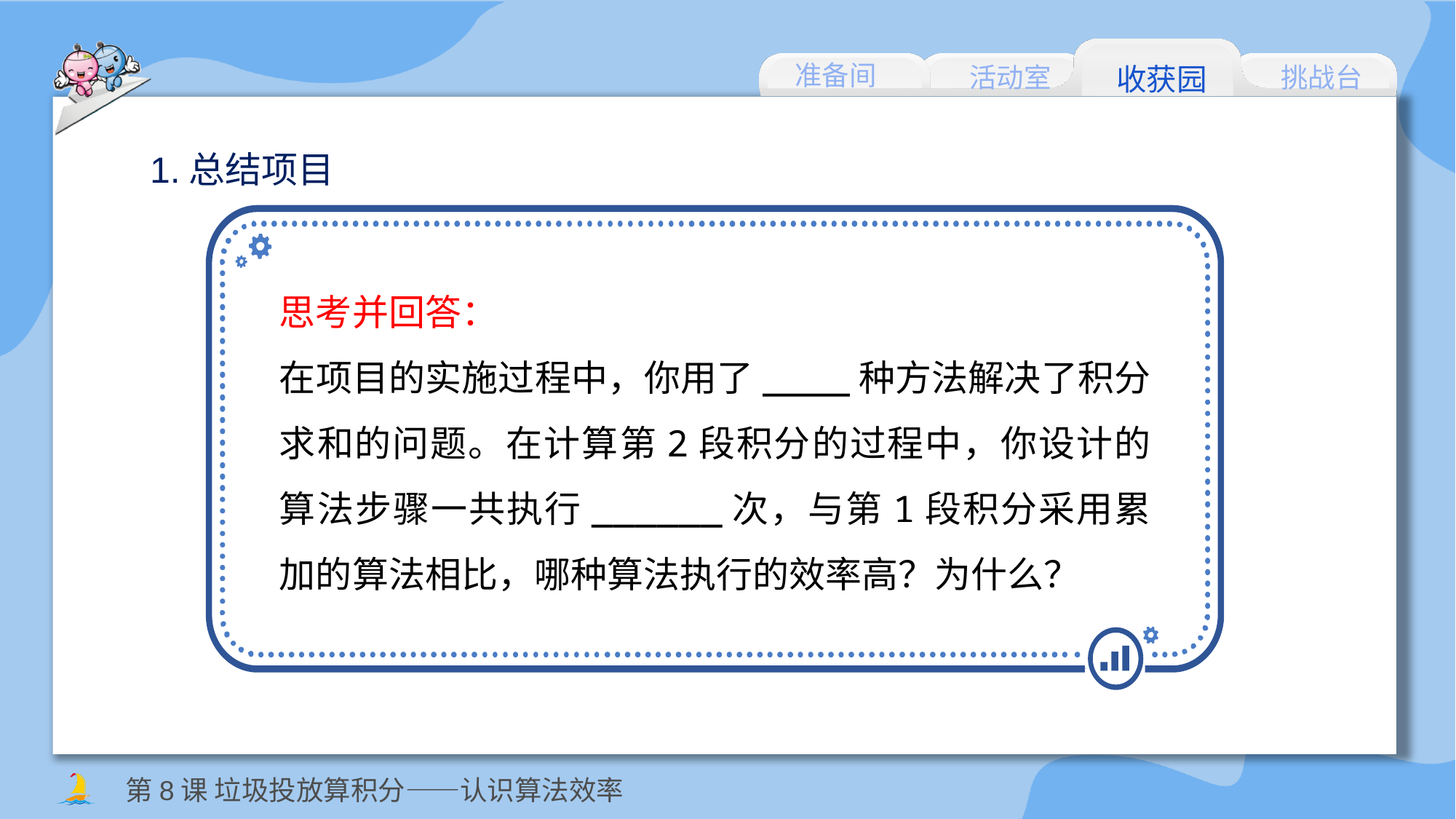

1.总结项目

思考并回答：
在项目的实施过程中，你用了____种方法解决了积分求和的问题。在计算第2段积分的过程中，你设计的算法步骤一共执行______次，与第1段积分采用累加的算法相比，哪种算法执行的效率高？为什么？